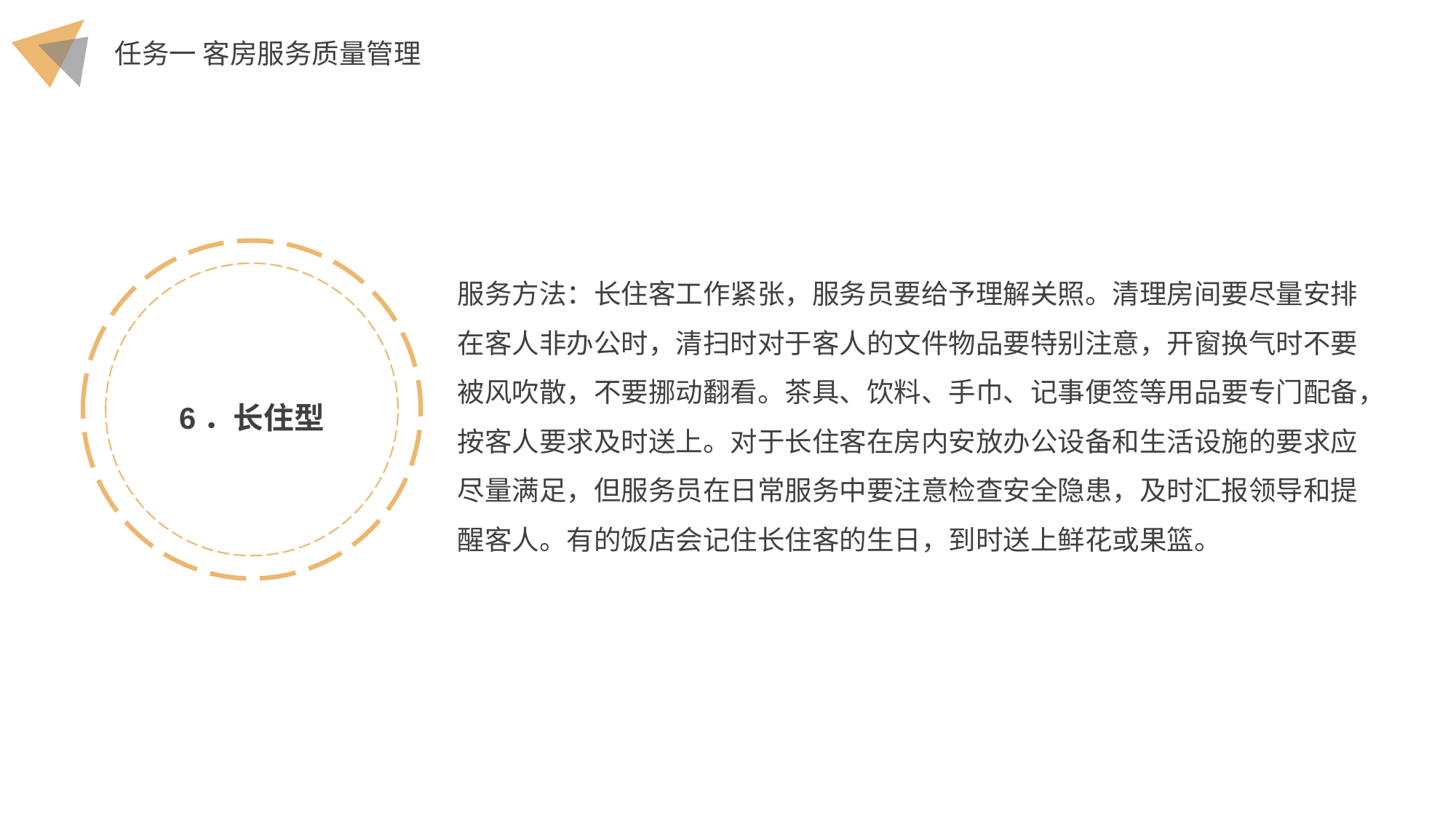

6．长住型
服务方法：长住客工作紧张，服务员要给予理解关照。清理房间要尽量安排在客人非办公时，清扫时对于客人的文件物品要特别注意，开窗换气时不要被风吹散，不要挪动翻看。茶具、饮料、手巾、记事便签等用品要专门配备，按客人要求及时送上。对于长住客在房内安放办公设备和生活设施的要求应尽量满足，但服务员在日常服务中要注意检查安全隐患，及时汇报领导和提醒客人。有的饭店会记住长住客的生日，到时送上鲜花或果篮。